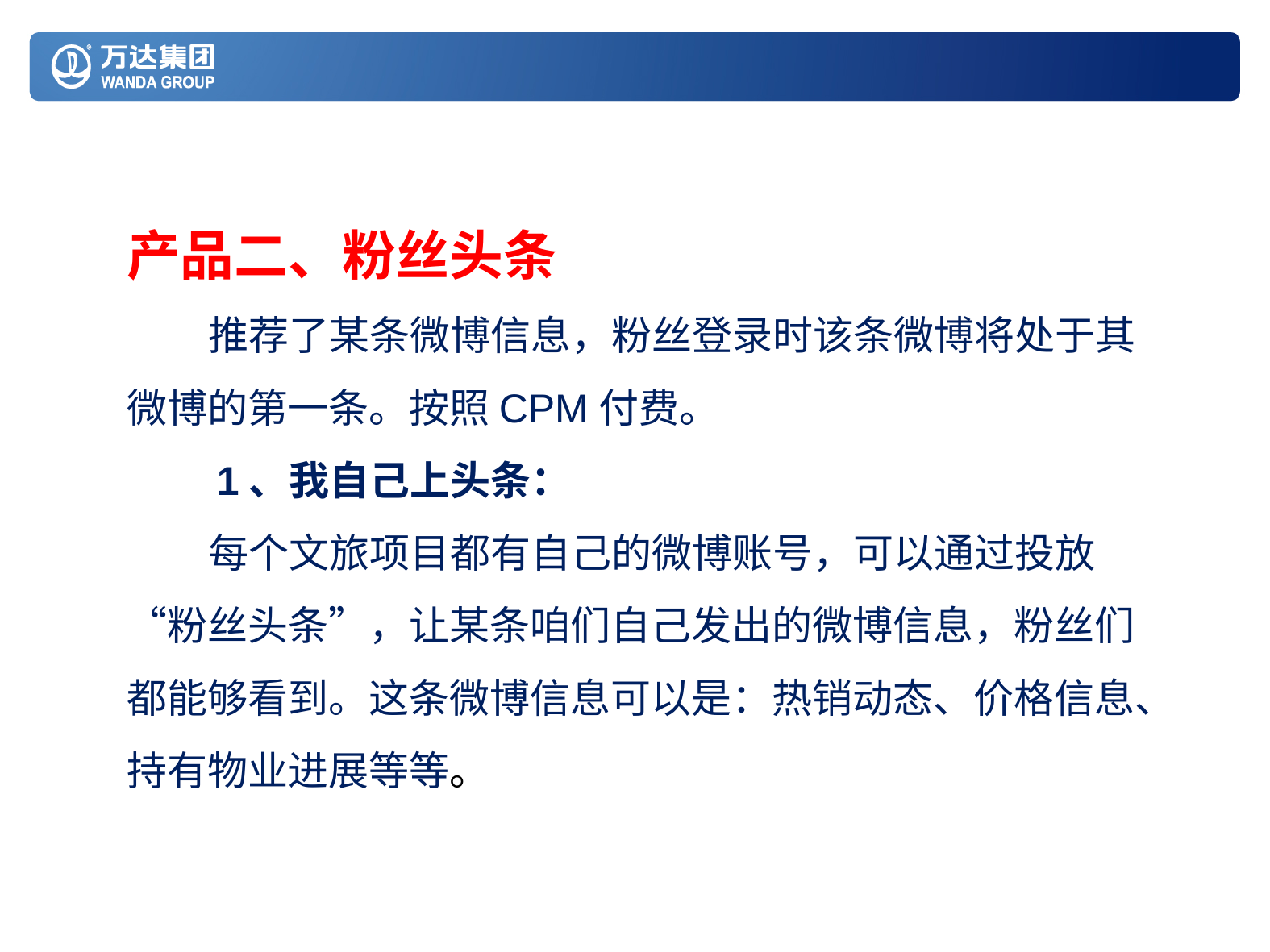

产品二、粉丝头条
        推荐了某条微博信息，粉丝登录时该条微博将处于其微博的第一条。按照CPM付费。
        1、我自己上头条：
        每个文旅项目都有自己的微博账号，可以通过投放“粉丝头条”，让某条咱们自己发出的微博信息，粉丝们都能够看到。这条微博信息可以是：热销动态、价格信息、持有物业进展等等。